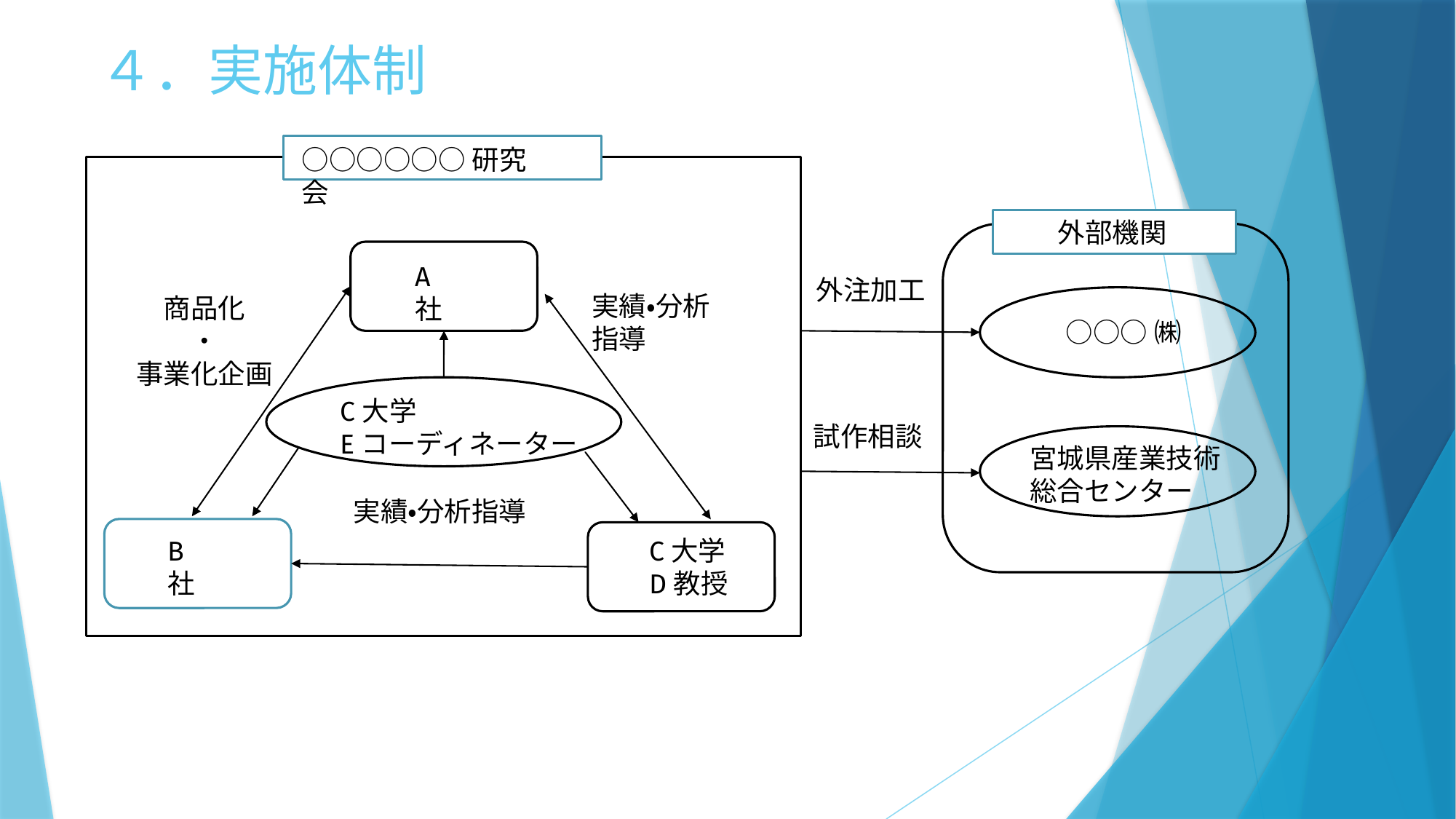

# ４．実施体制

○○○○○○研究会

外部機関

A社
外注加工
　実績・分析
　指導
　商品化
　　・
事業化企画

○○○㈱

C大学
Eコーディネーター
試作相談

宮城県産業技術総合センター
　実績・分析指導

B社
C大学
D教授